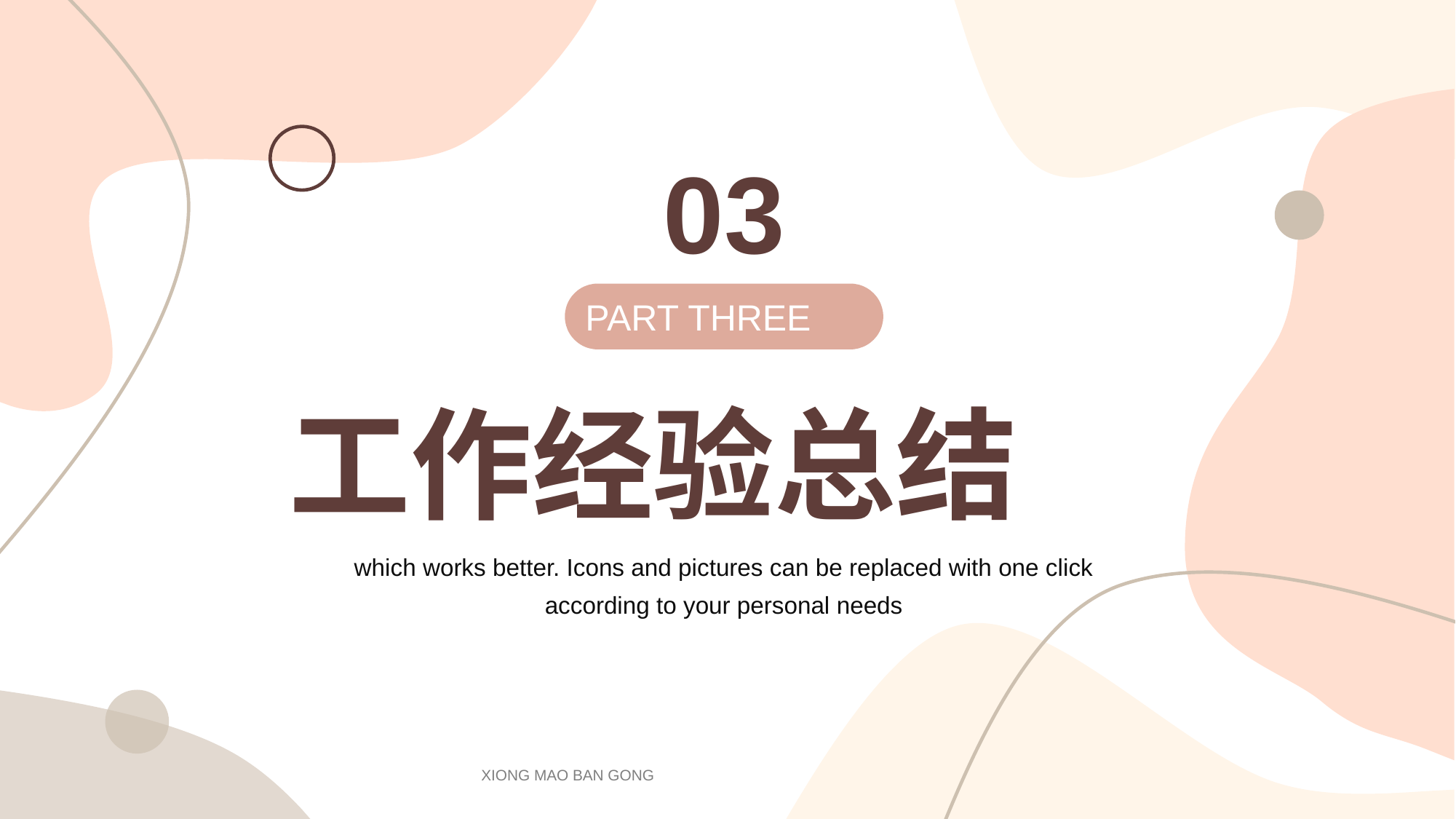

03
PART THREE
工作经验总结
which works better. Icons and pictures can be replaced with one click according to your personal needs
XIONG MAO BAN GONG